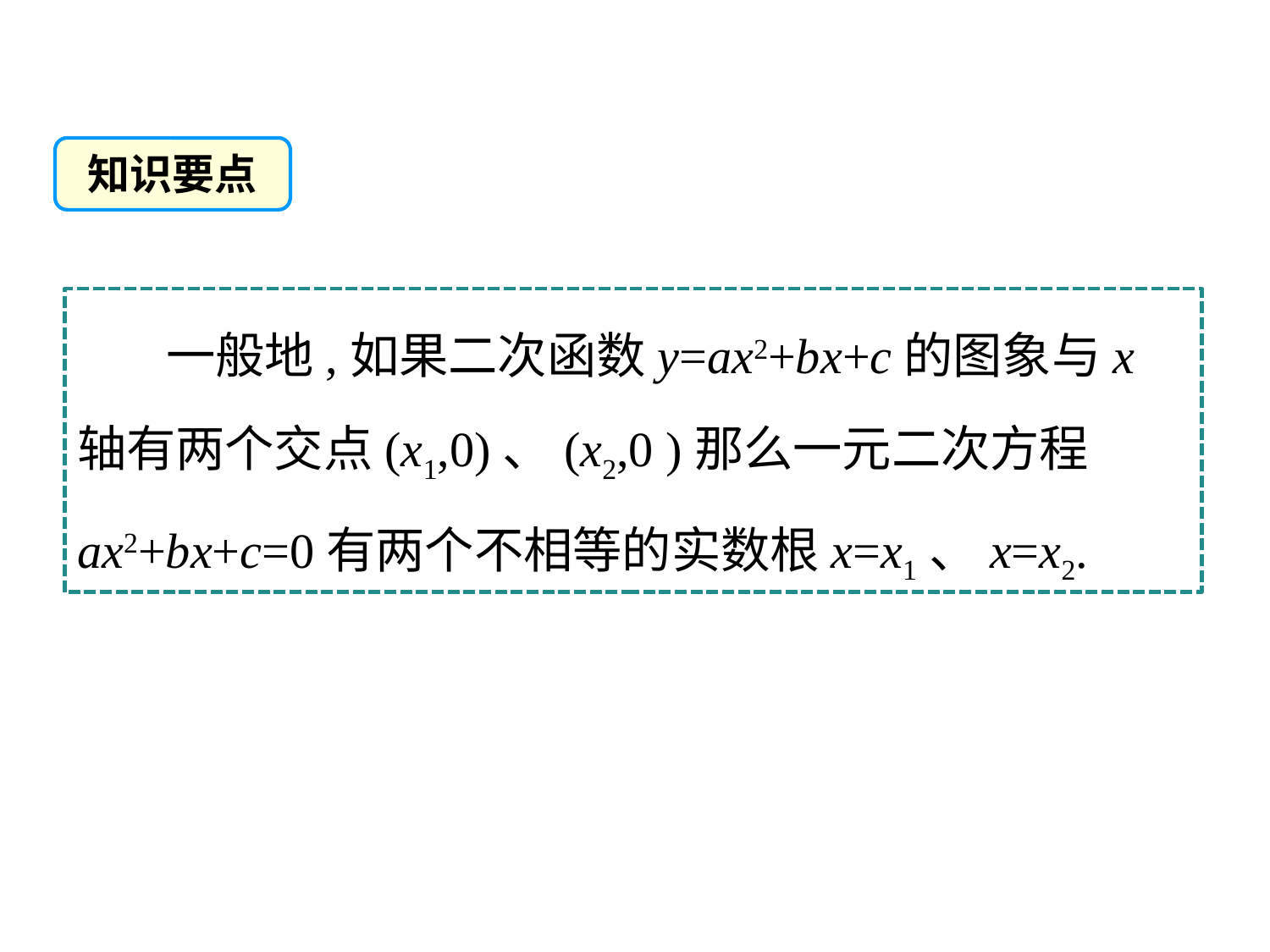

知识要点
       一般地,如果二次函数y=ax2+bx+c的图象与x轴有两个交点(x1,0)、(x2,0 )那么一元二次方程ax2+bx+c=0有两个不相等的实数根x=x1、x=x2.